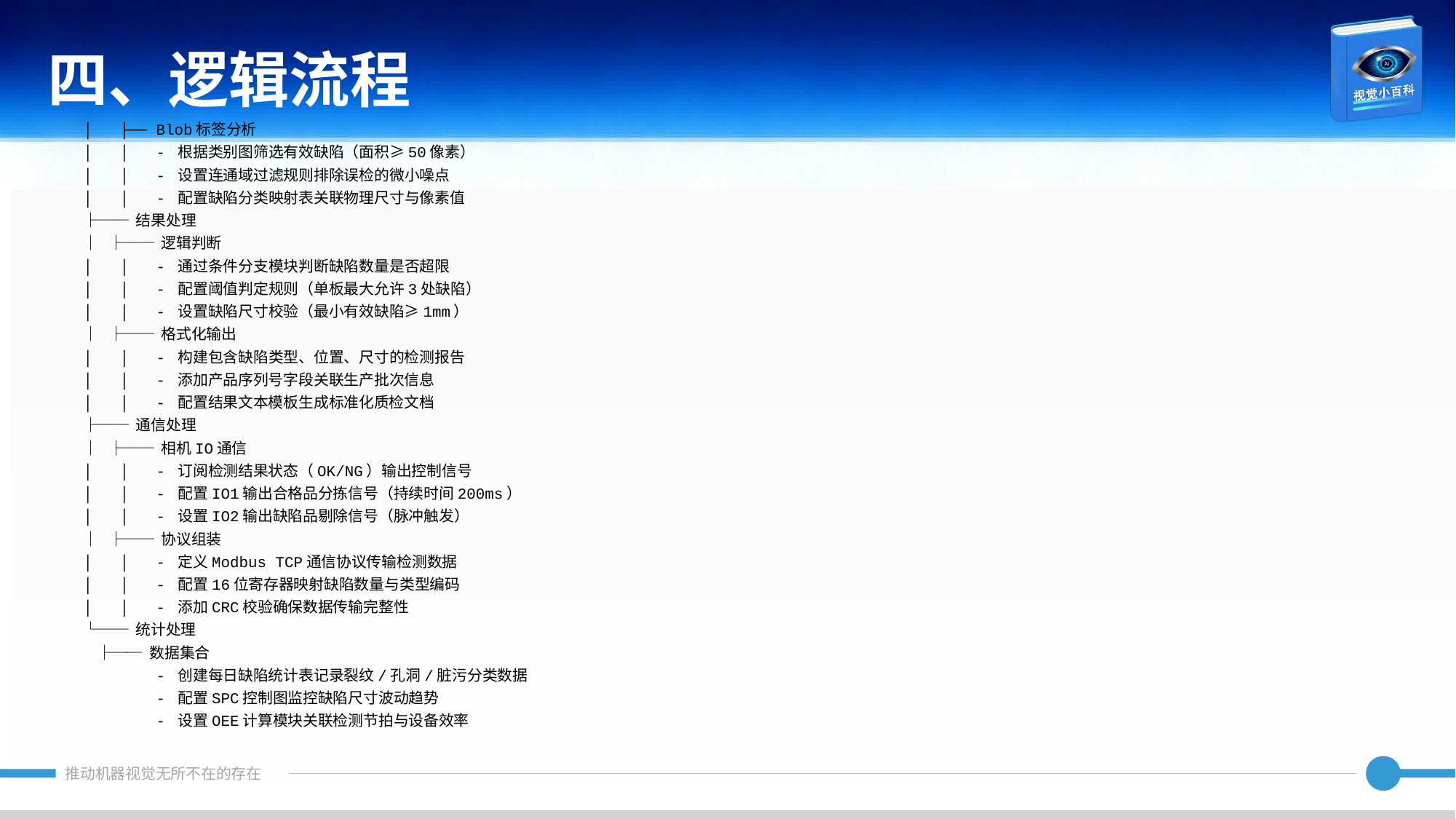

四、逻辑流程

│   ├── Blob标签分析
│   │   - 根据类别图筛选有效缺陷（面积≥50像素）
│   │   - 设置连通域过滤规则排除误检的微小噪点
│   │   - 配置缺陷分类映射表关联物理尺寸与像素值
├── 结果处理
│   ├── 逻辑判断
│   │   - 通过条件分支模块判断缺陷数量是否超限
│   │   - 配置阈值判定规则（单板最大允许3处缺陷）
│   │   - 设置缺陷尺寸校验（最小有效缺陷≥1mm）
│   ├── 格式化输出
│   │   - 构建包含缺陷类型、位置、尺寸的检测报告
│   │   - 添加产品序列号字段关联生产批次信息
│   │   - 配置结果文本模板生成标准化质检文档
├── 通信处理
│   ├── 相机IO通信
│   │   - 订阅检测结果状态（OK/NG）输出控制信号
│   │   - 配置IO1输出合格品分拣信号（持续时间200ms）
│   │   - 设置IO2输出缺陷品剔除信号（脉冲触发）
│   ├── 协议组装
│   │   - 定义Modbus TCP通信协议传输检测数据
│   │   - 配置16位寄存器映射缺陷数量与类型编码
│   │   - 添加CRC校验确保数据传输完整性
└── 统计处理
    ├── 数据集合
        - 创建每日缺陷统计表记录裂纹/孔洞/脏污分类数据
        - 配置SPC控制图监控缺陷尺寸波动趋势
        - 设置OEE计算模块关联检测节拍与设备效率
10